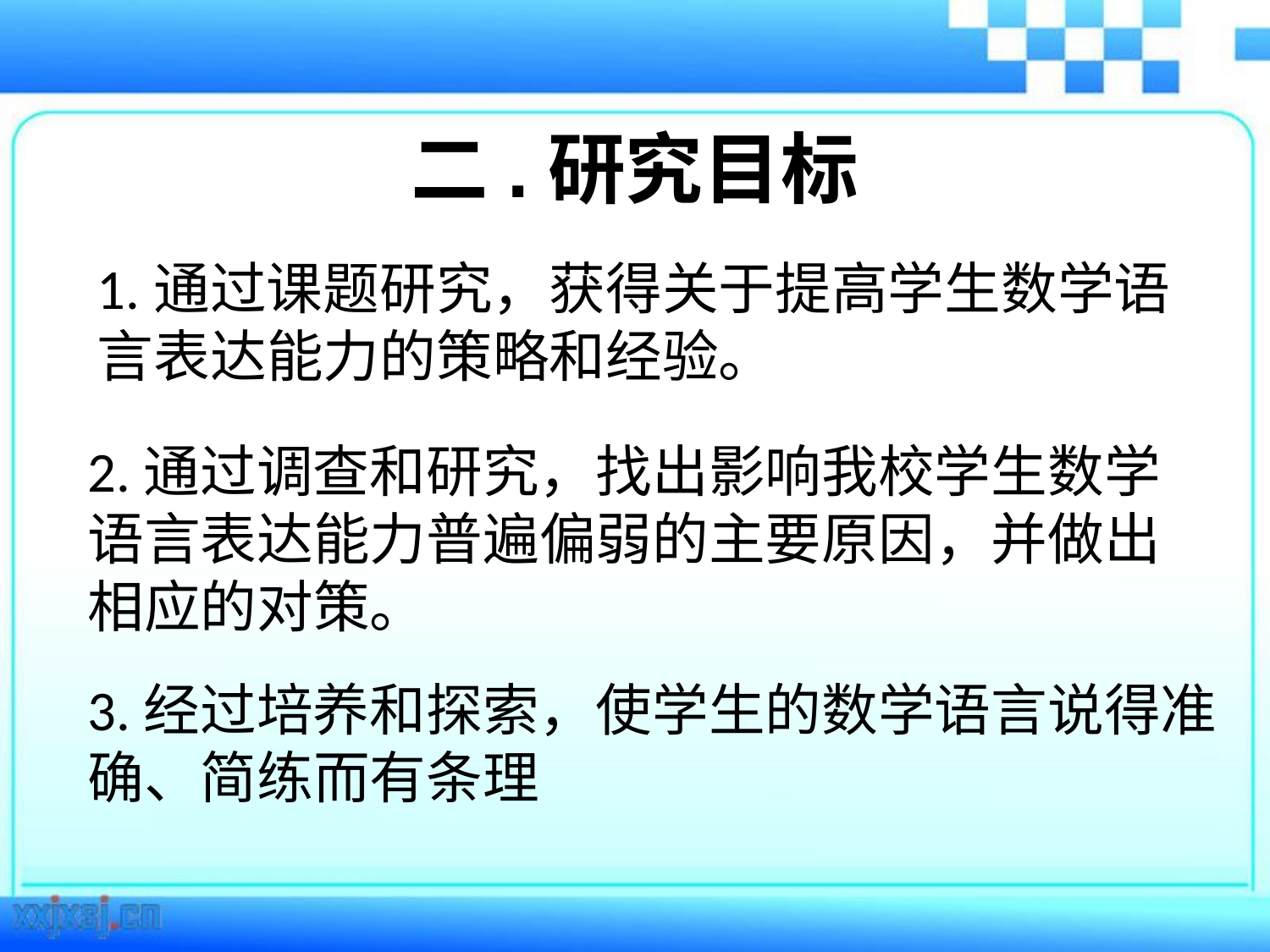

# 二.研究目标
1.通过课题研究，获得关于提高学生数学语言表达能力的策略和经验。
2.通过调查和研究，找出影响我校学生数学语言表达能力普遍偏弱的主要原因，并做出相应的对策。

3.经过培养和探索，使学生的数学语言说得准确、简练而有条理